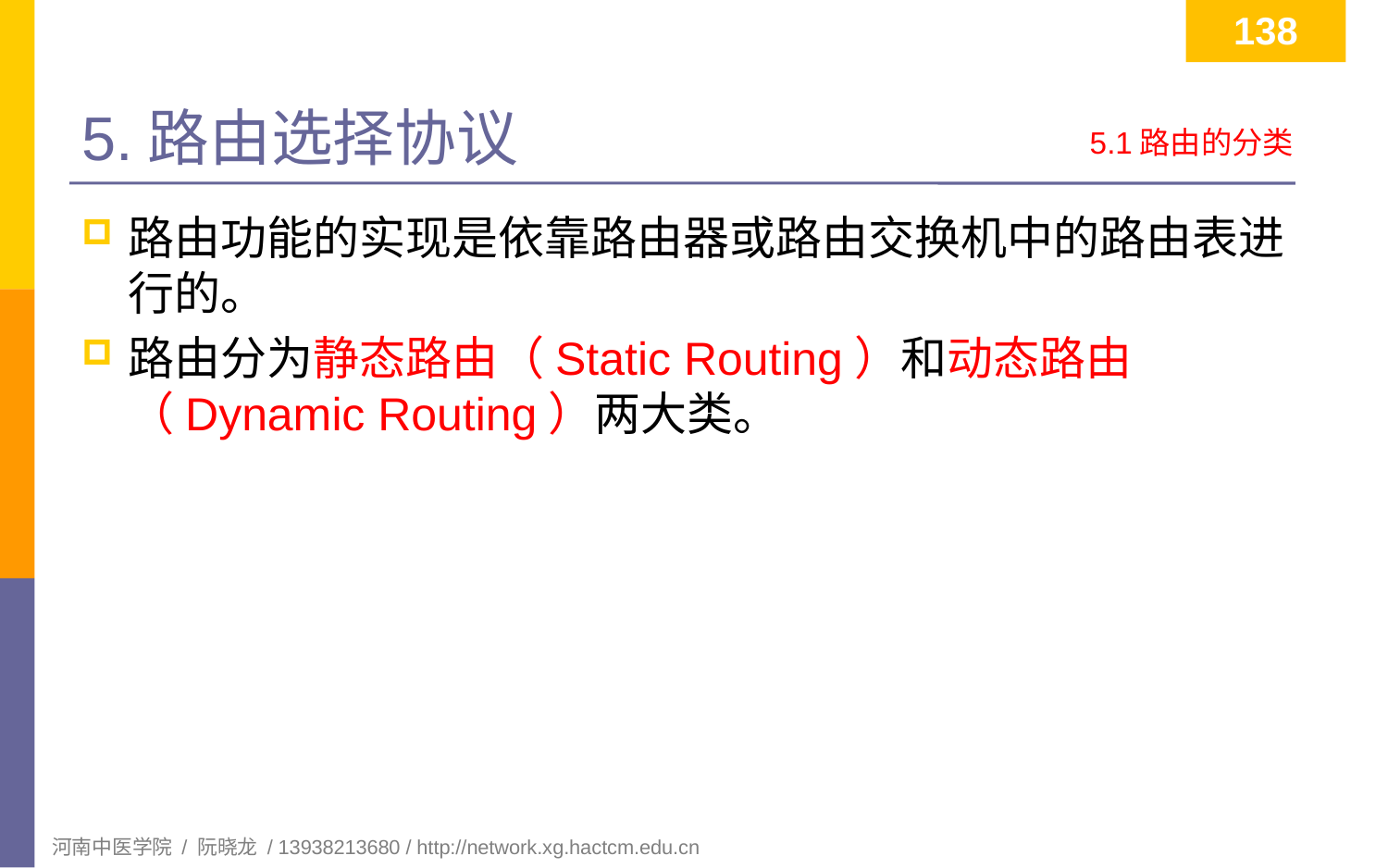

138
# 5.路由选择协议
5.1路由的分类
路由功能的实现是依靠路由器或路由交换机中的路由表进行的。
路由分为静态路由（Static Routing）和动态路由（Dynamic Routing）两大类。